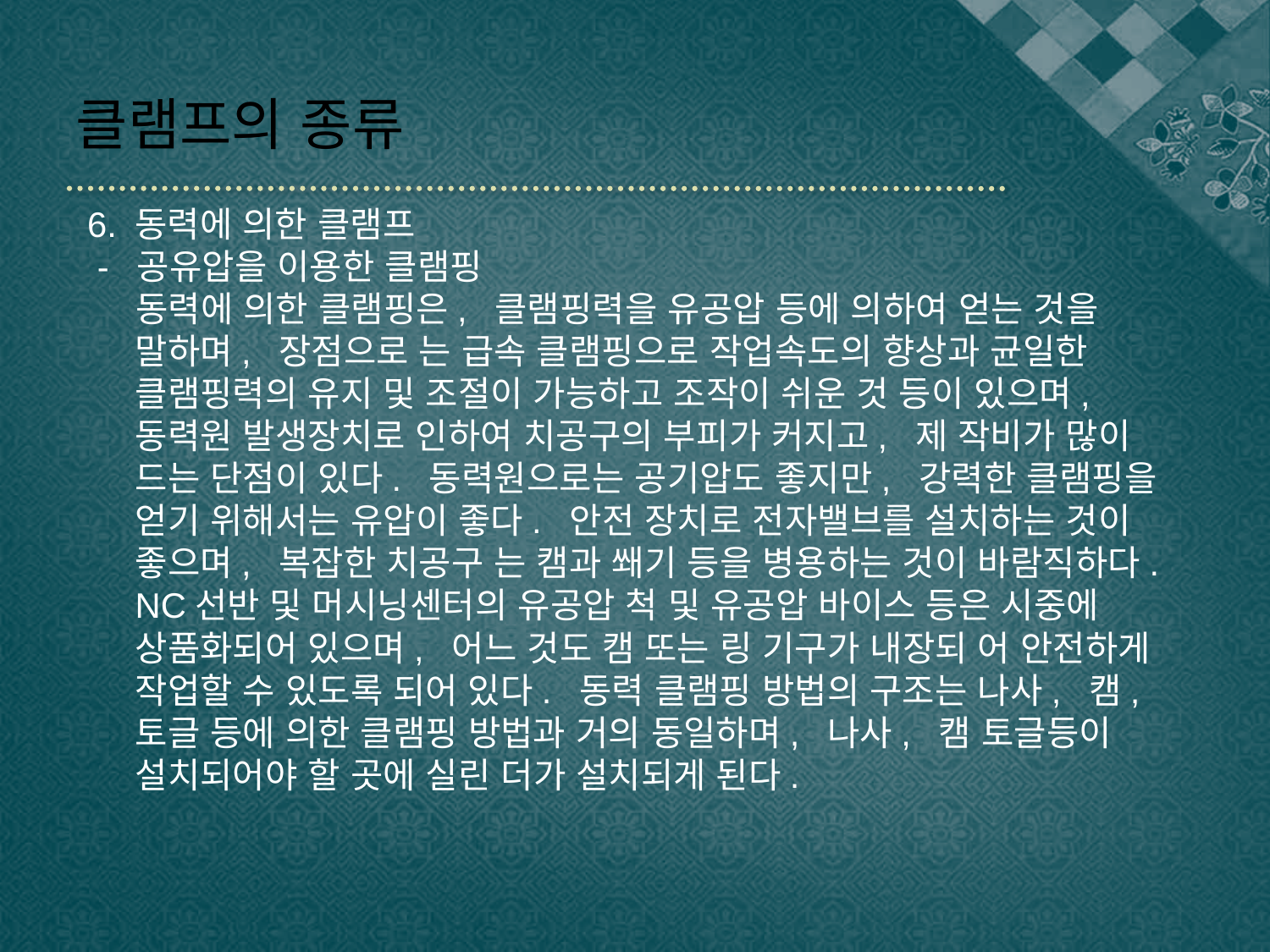

# 클램프의 종류
6. 동력에 의한 클램프
 -  공유압을 이용한 클램핑
    동력에 의한 클램핑은,  클램핑력을 유공압 등에 의하여 얻는 것을 말하며,  장점으로 는 급속 클램핑으로 작업속도의 향상과 균일한 클램핑력의 유지 및 조절이 가능하고 조작이 쉬운 것 등이 있으며,  동력원 발생장치로 인하여 치공구의 부피가 커지고,  제 작비가 많이 드는 단점이 있다.  동력원으로는 공기압도 좋지만,  강력한 클램핑을 얻기 위해서는 유압이 좋다.  안전 장치로 전자밸브를 설치하는 것이 좋으며,  복잡한 치공구 는 캠과 쐐기 등을 병용하는 것이 바람직하다. NC선반 및 머시닝센터의 유공압 척 및 유공압 바이스 등은 시중에 상품화되어 있으며,  어느 것도 캠 또는 링 기구가 내장되 어 안전하게 작업할 수 있도록 되어 있다.  동력 클램핑 방법의 구조는 나사,  캠,  토글 등에 의한 클램핑 방법과 거의 동일하며,  나사,  캠 토글등이 설치되어야 할 곳에 실린 더가 설치되게 된다.